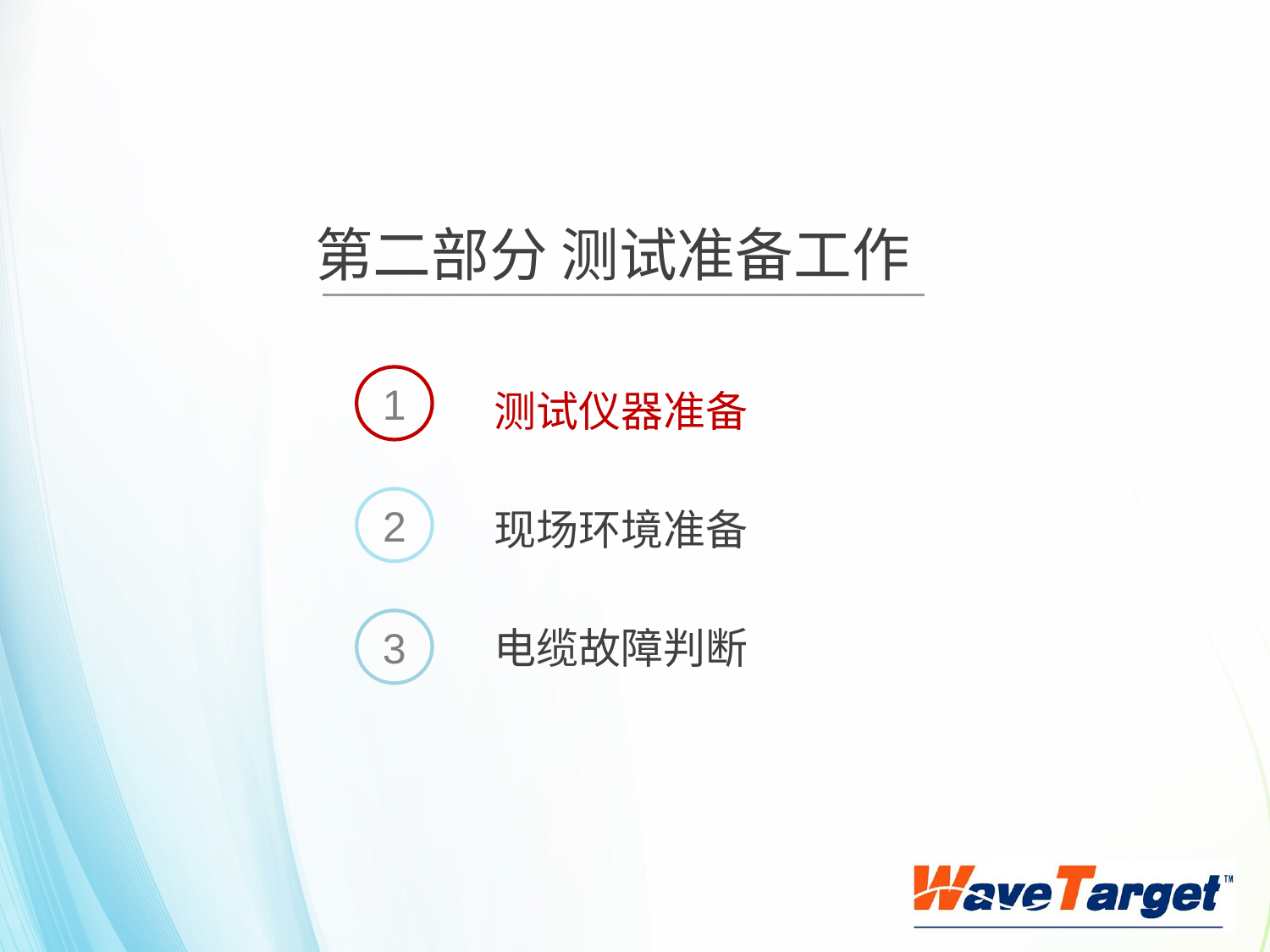

第二部分 测试准备工作
1
测试仪器准备
2
现场环境准备
3
电缆故障判断